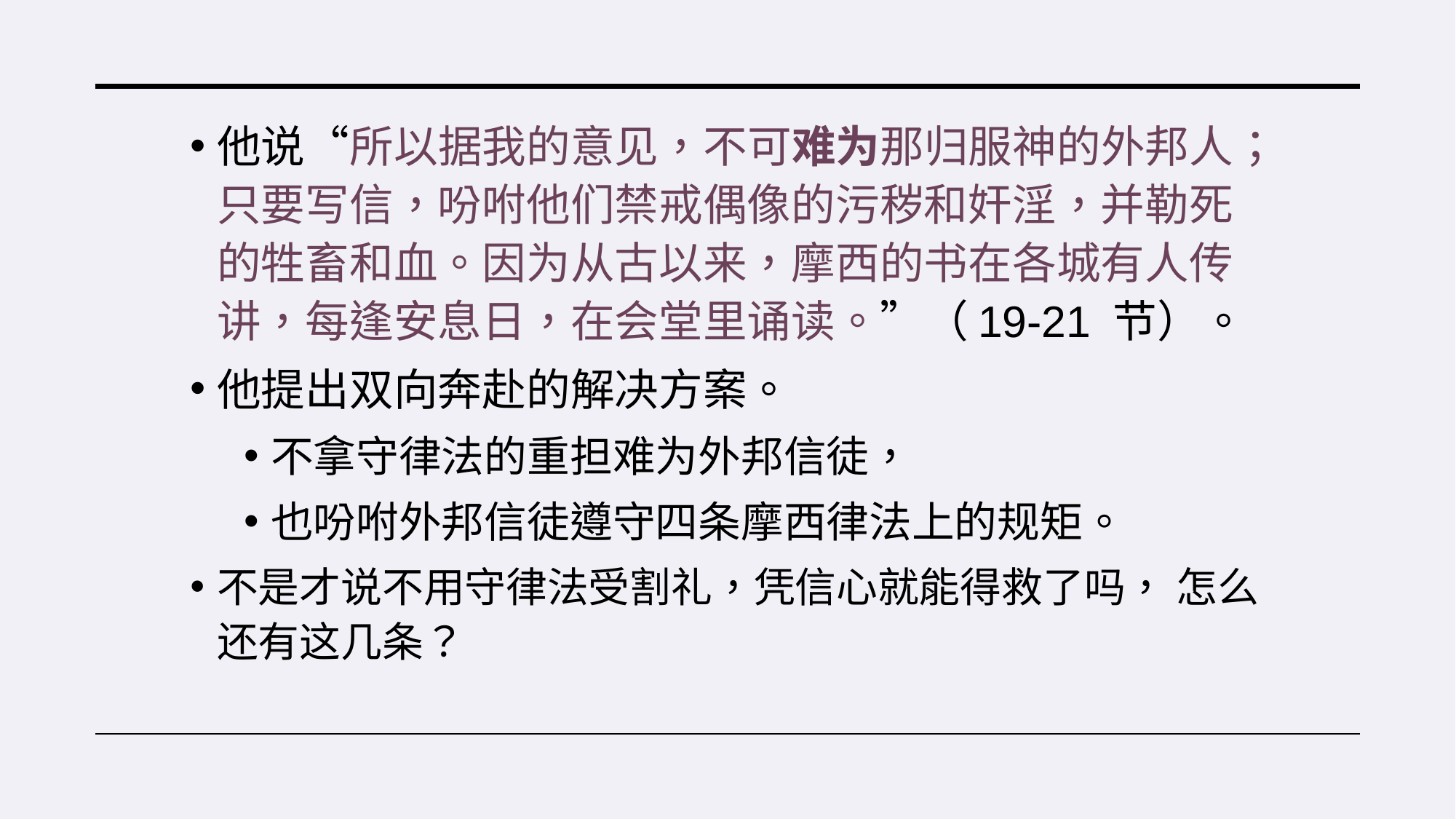

他说“所以据我的意见，不可难为那归服神的外邦人；只要写信，吩咐他们禁戒偶像的污秽和奸淫，并勒死的牲畜和血。因为从古以来，摩西的书在各城有人传讲，每逢安息日，在会堂里诵读。”（19-21 节）。
他提出双向奔赴的解决方案。
不拿守律法的重担难为外邦信徒，
也吩咐外邦信徒遵守四条摩西律法上的规矩。
不是才说不用守律法受割礼，凭信心就能得救了吗， 怎么还有这几条？